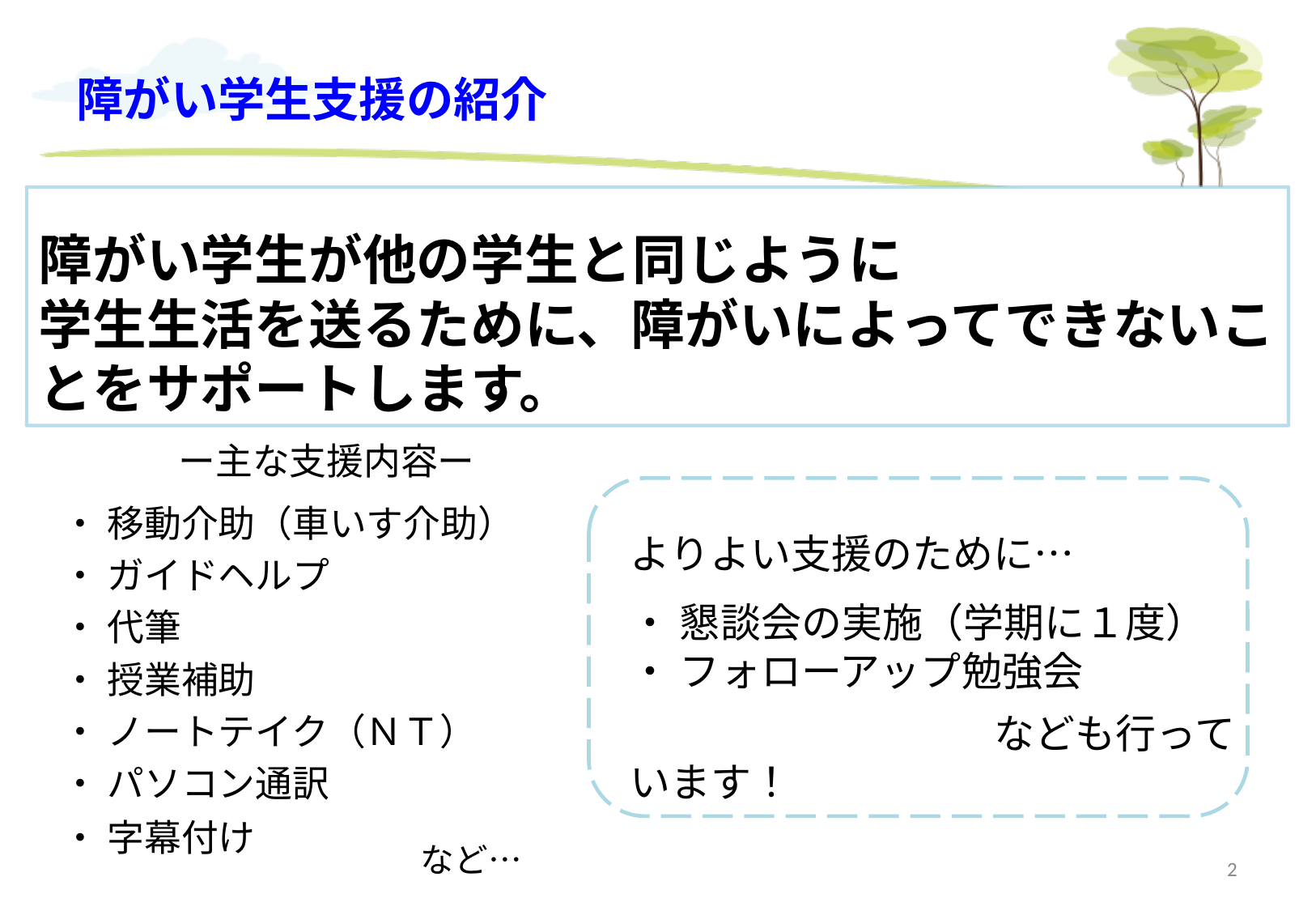

# 障がい学生支援の紹介
障がい学生が他の学生と同じように
学生生活を送るために、障がいによってできないことをサポートします。
ー主な支援内容ー
・ 移動介助（車いす介助）
・ ガイドヘルプ
・ 代筆
・ 授業補助
・ ノートテイク（ＮＴ）
・ パソコン通訳
・ 字幕付け

よりよい支援のために…
・ 懇談会の実施（学期に１度）
・ フォローアップ勉強会
　　　　　　　　　なども行っています！
など…
2